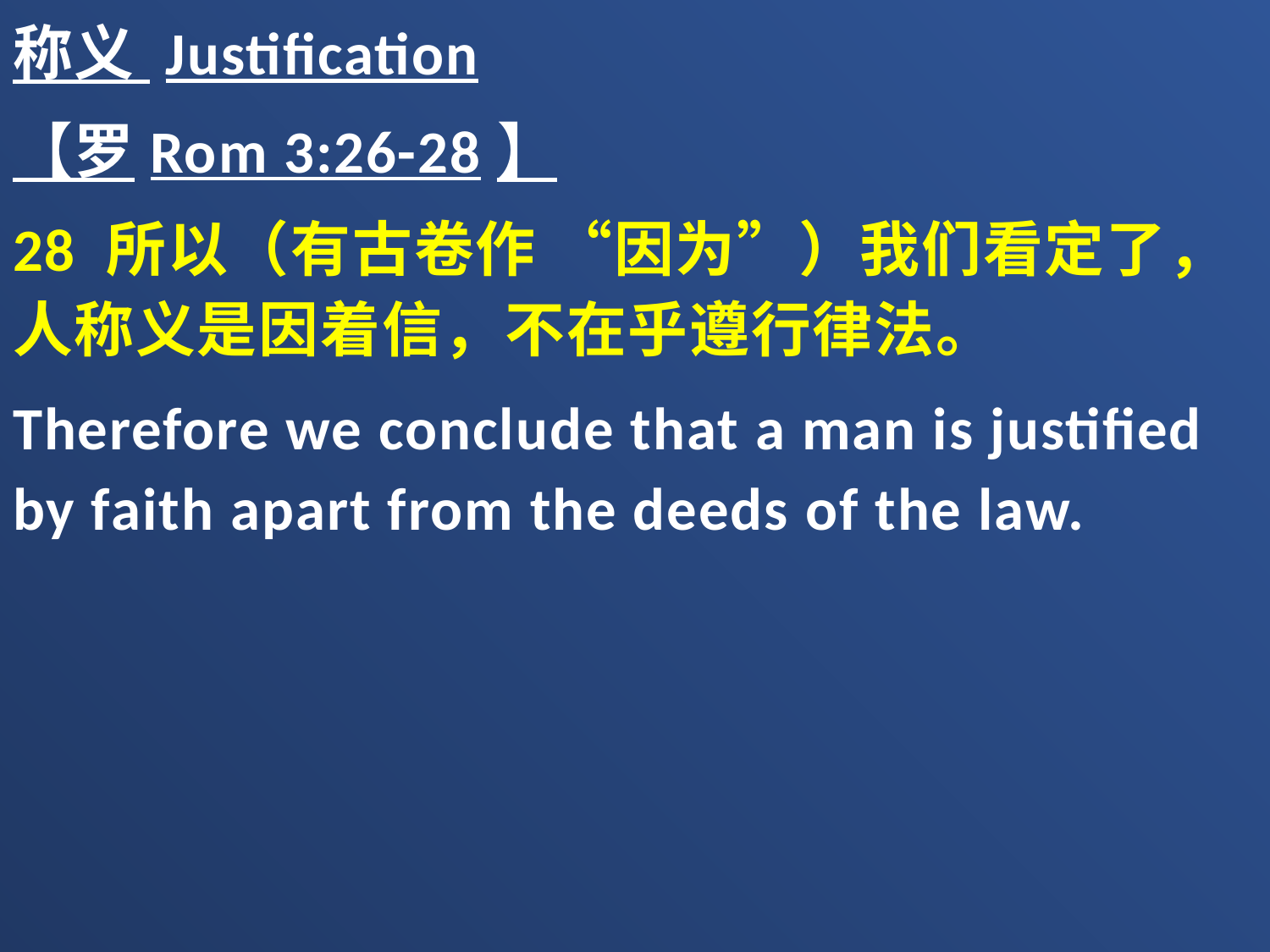

称义 Justification
【罗Rom 3:26-28】
28 所以（有古卷作 “因为”）我们看定了，人称义是因着信，不在乎遵行律法。
Therefore we conclude that a man is justified by faith apart from the deeds of the law.